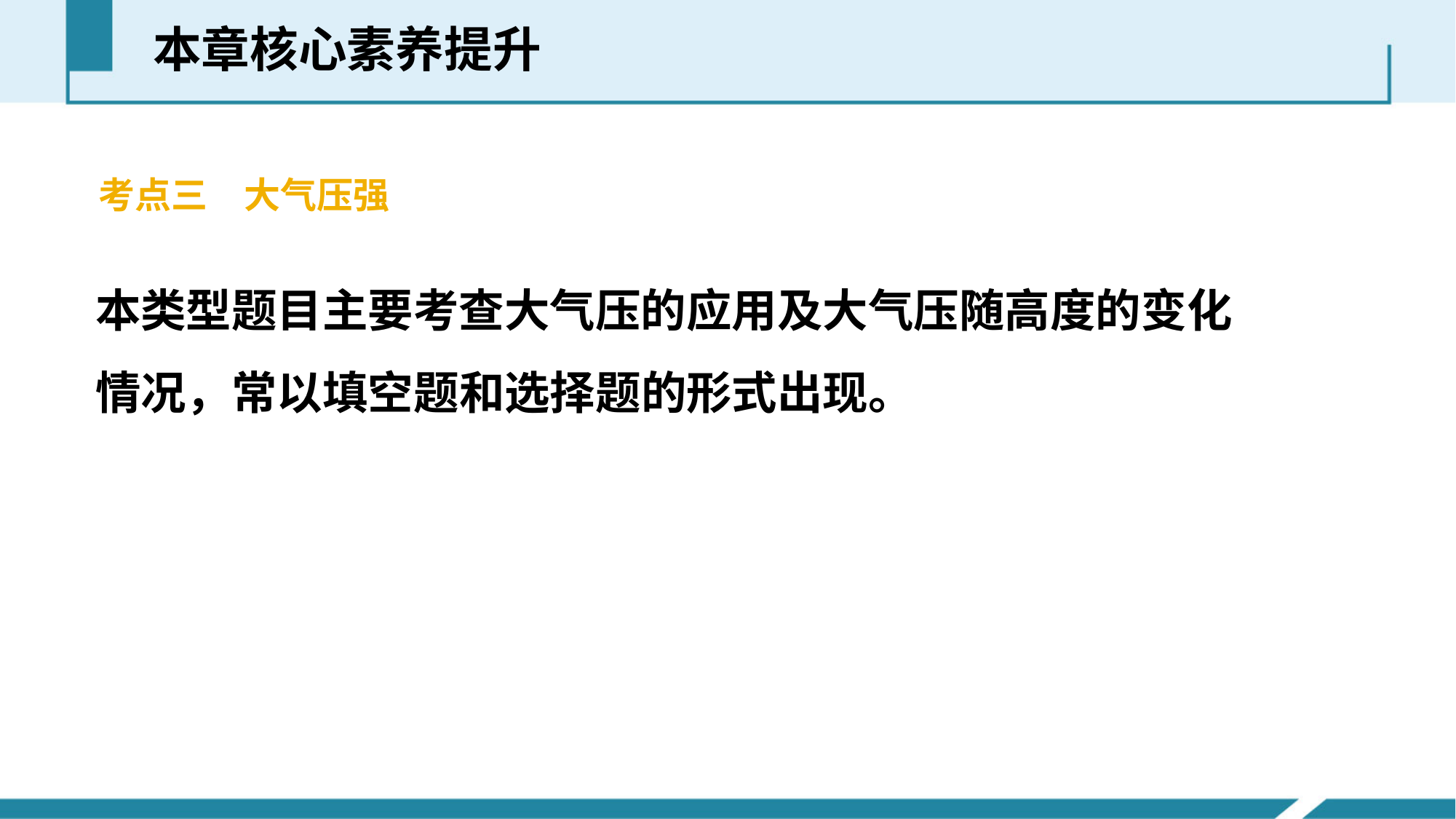

本章核心素养提升
考点三　大气压强
本类型题目主要考查大气压的应用及大气压随高度的变化情况，常以填空题和选择题的形式出现。